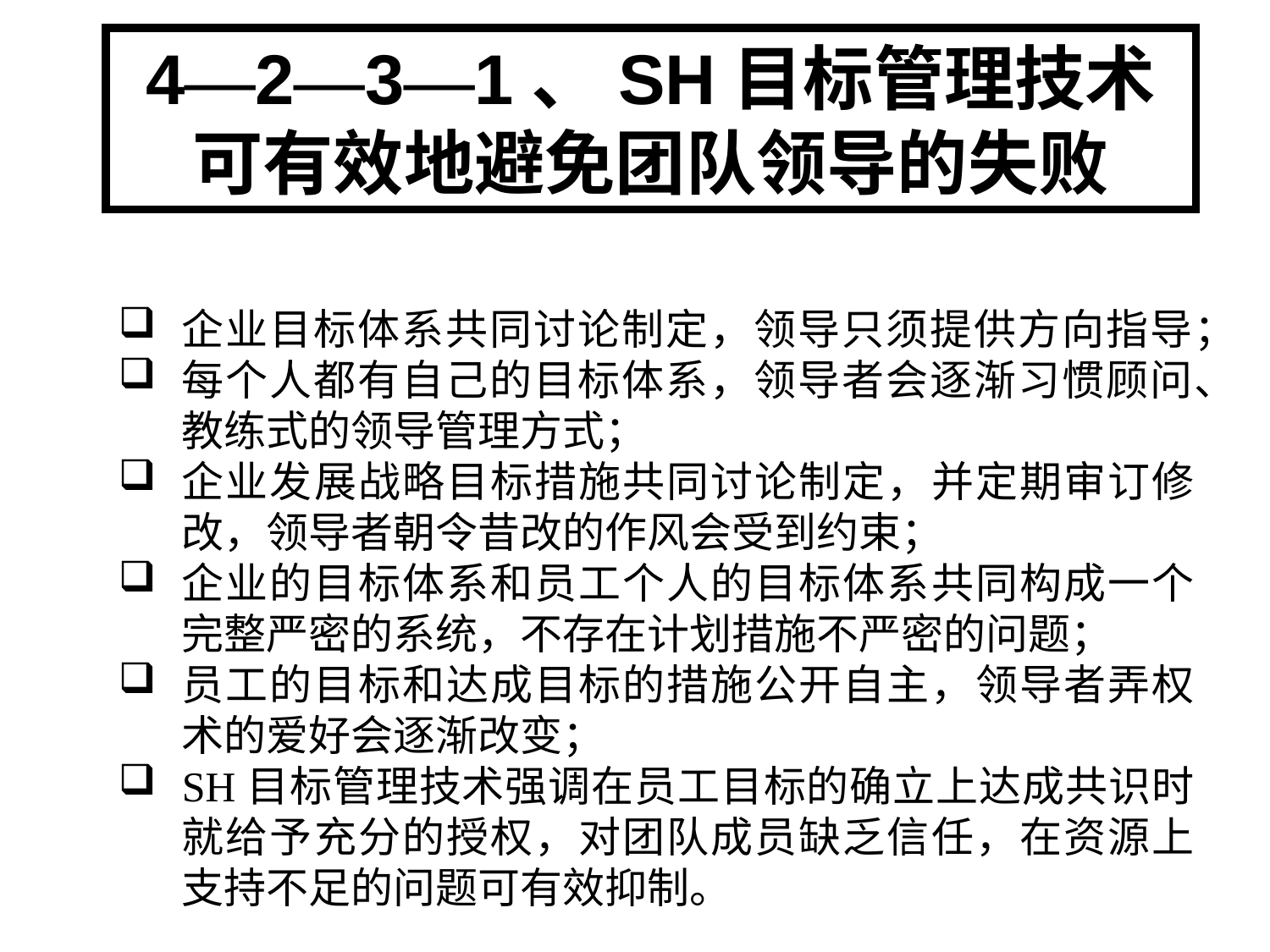

4—2—3—1、SH目标管理技术可有效地避免团队领导的失败
企业目标体系共同讨论制定，领导只须提供方向指导；
每个人都有自己的目标体系，领导者会逐渐习惯顾问、教练式的领导管理方式；
企业发展战略目标措施共同讨论制定，并定期审订修改，领导者朝令昔改的作风会受到约束；
企业的目标体系和员工个人的目标体系共同构成一个完整严密的系统，不存在计划措施不严密的问题；
员工的目标和达成目标的措施公开自主，领导者弄权术的爱好会逐渐改变；
SH目标管理技术强调在员工目标的确立上达成共识时就给予充分的授权，对团队成员缺乏信任，在资源上支持不足的问题可有效抑制。